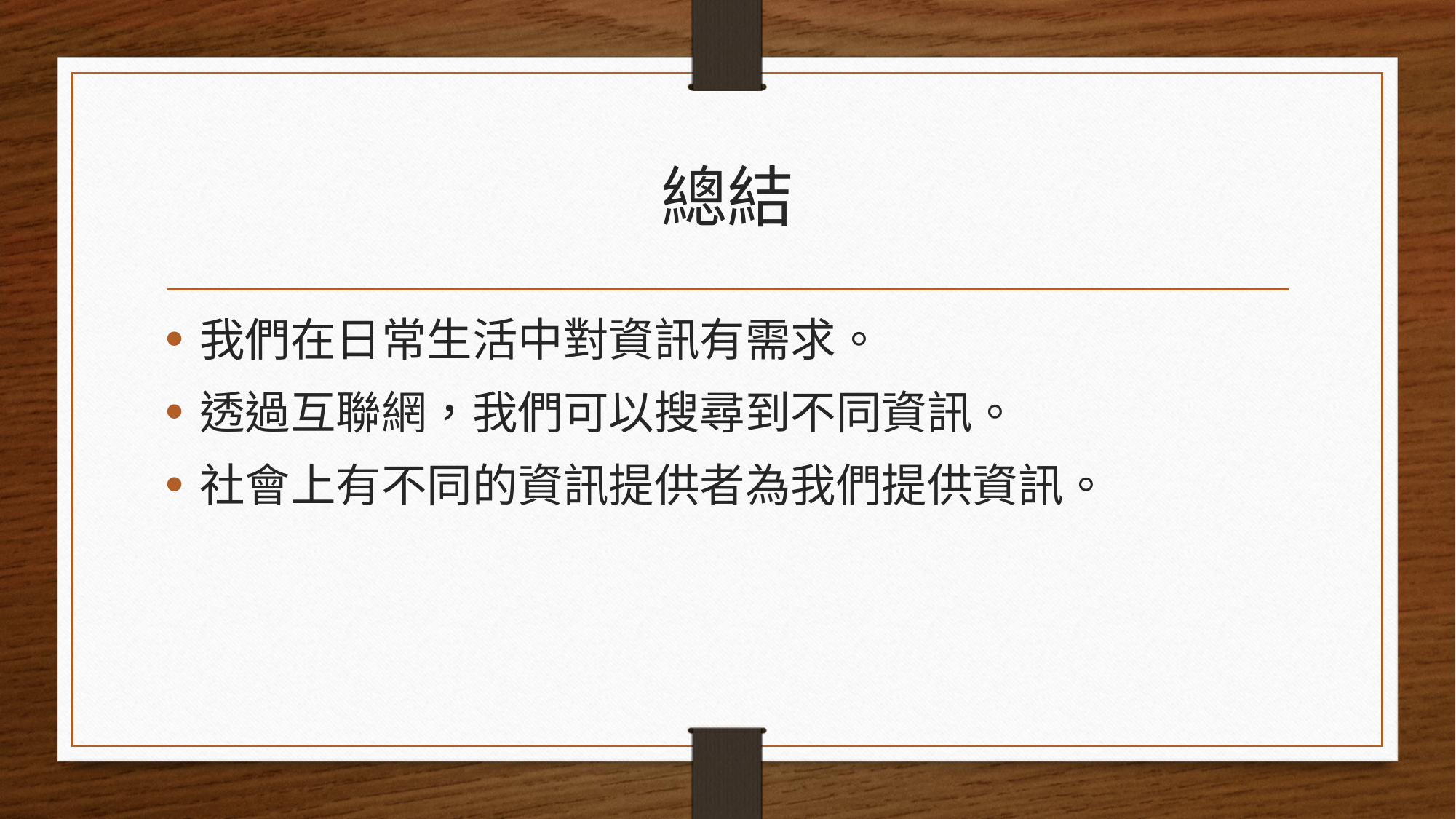

# 總結
我們在日常生活中對資訊有需求。
透過互聯網，我們可以搜尋到不同資訊。
社會上有不同的資訊提供者為我們提供資訊。